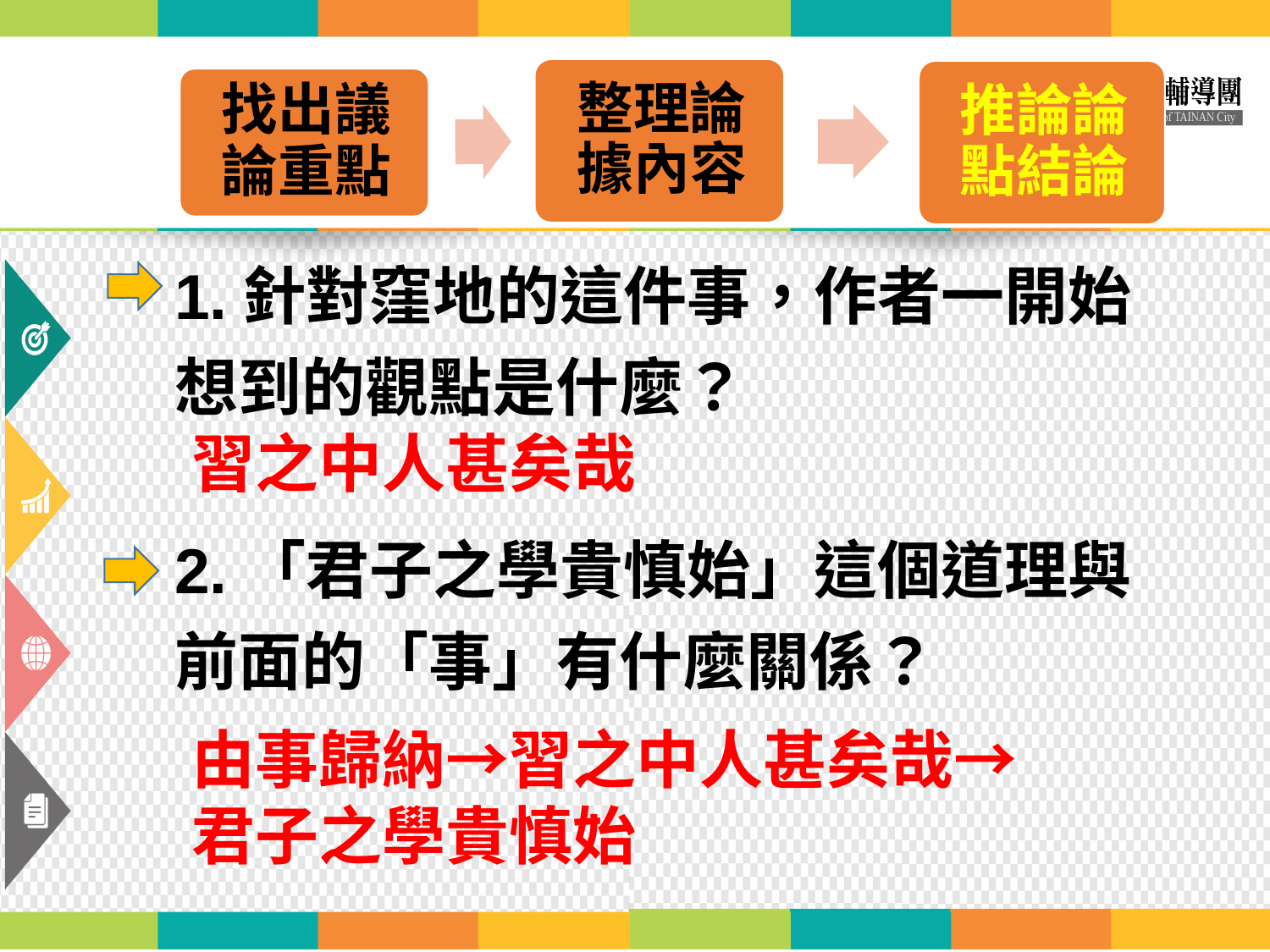

找出議論重點

整理論據內容

推論論點結論
1.針對窪地的這件事，作者一開始想到的觀點是什麼？

2.「君子之學貴慎始」這個道理與前面的「事」有什麼關係？

習之中人甚矣哉

由事歸納→習之中人甚矣哉→
君子之學貴慎始